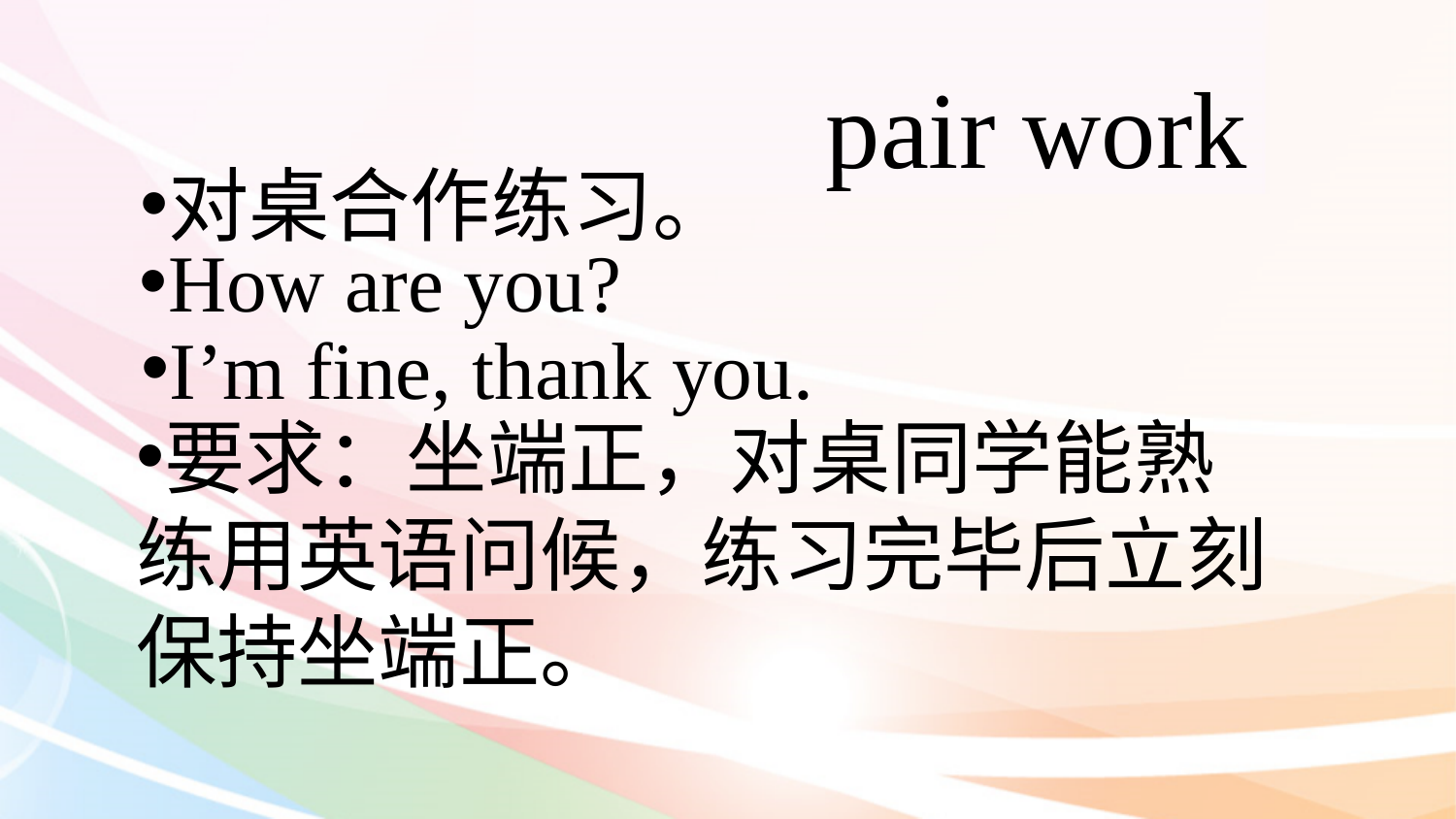

pair work
对桌合作练习。
How are you?
I’m fine, thank you.
要求：坐端正，对桌同学能熟练用英语问候，练习完毕后立刻保持坐端正。